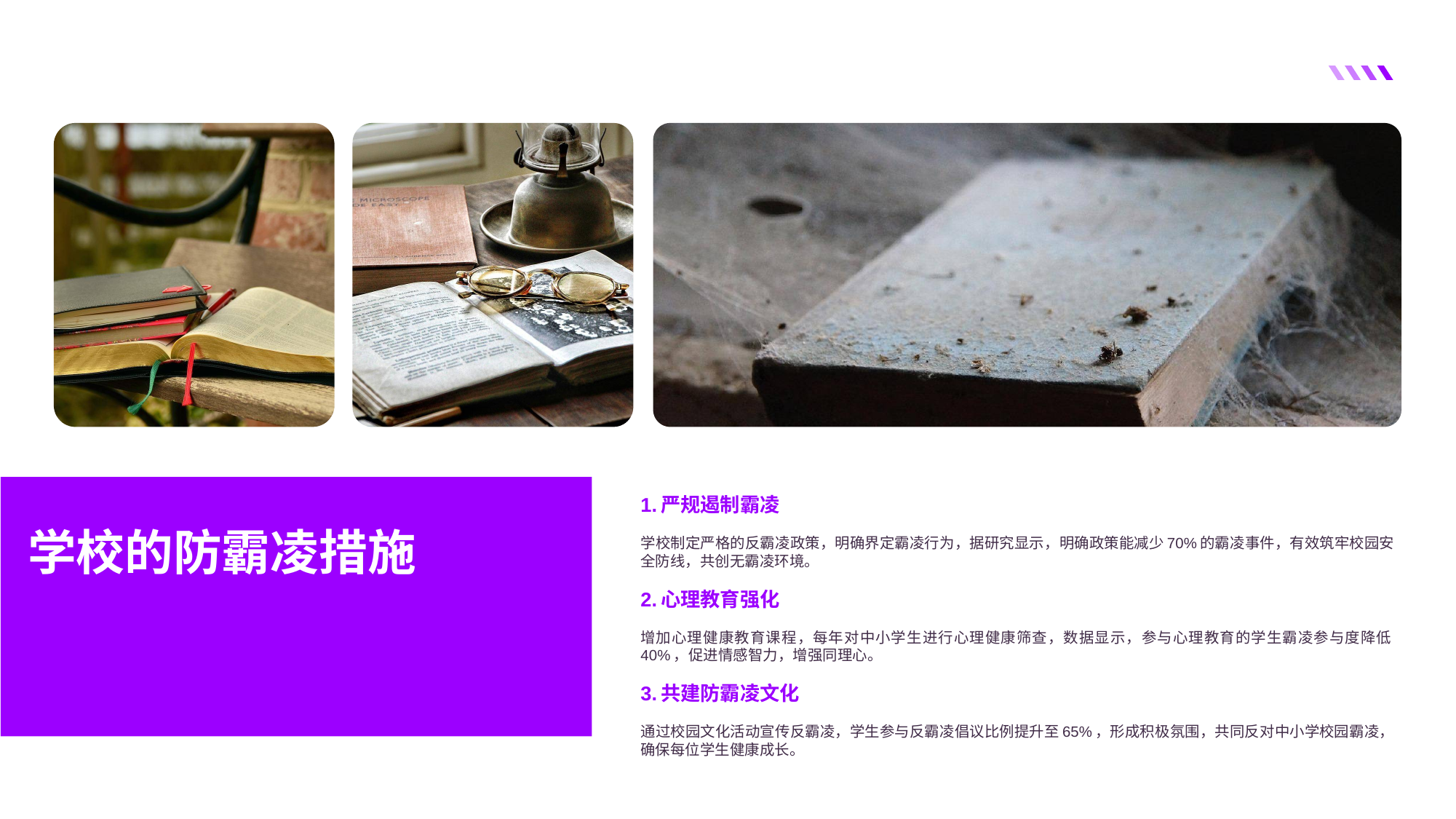

1.严规遏制霸凌
学校制定严格的反霸凌政策，明确界定霸凌行为，据研究显示，明确政策能减少70%的霸凌事件，有效筑牢校园安全防线，共创无霸凌环境。
2.心理教育强化
增加心理健康教育课程，每年对中小学生进行心理健康筛查，数据显示，参与心理教育的学生霸凌参与度降低40%，促进情感智力，增强同理心。
3.共建防霸凌文化
通过校园文化活动宣传反霸凌，学生参与反霸凌倡议比例提升至65%，形成积极氛围，共同反对中小学校园霸凌，确保每位学生健康成长。
学校的防霸凌措施